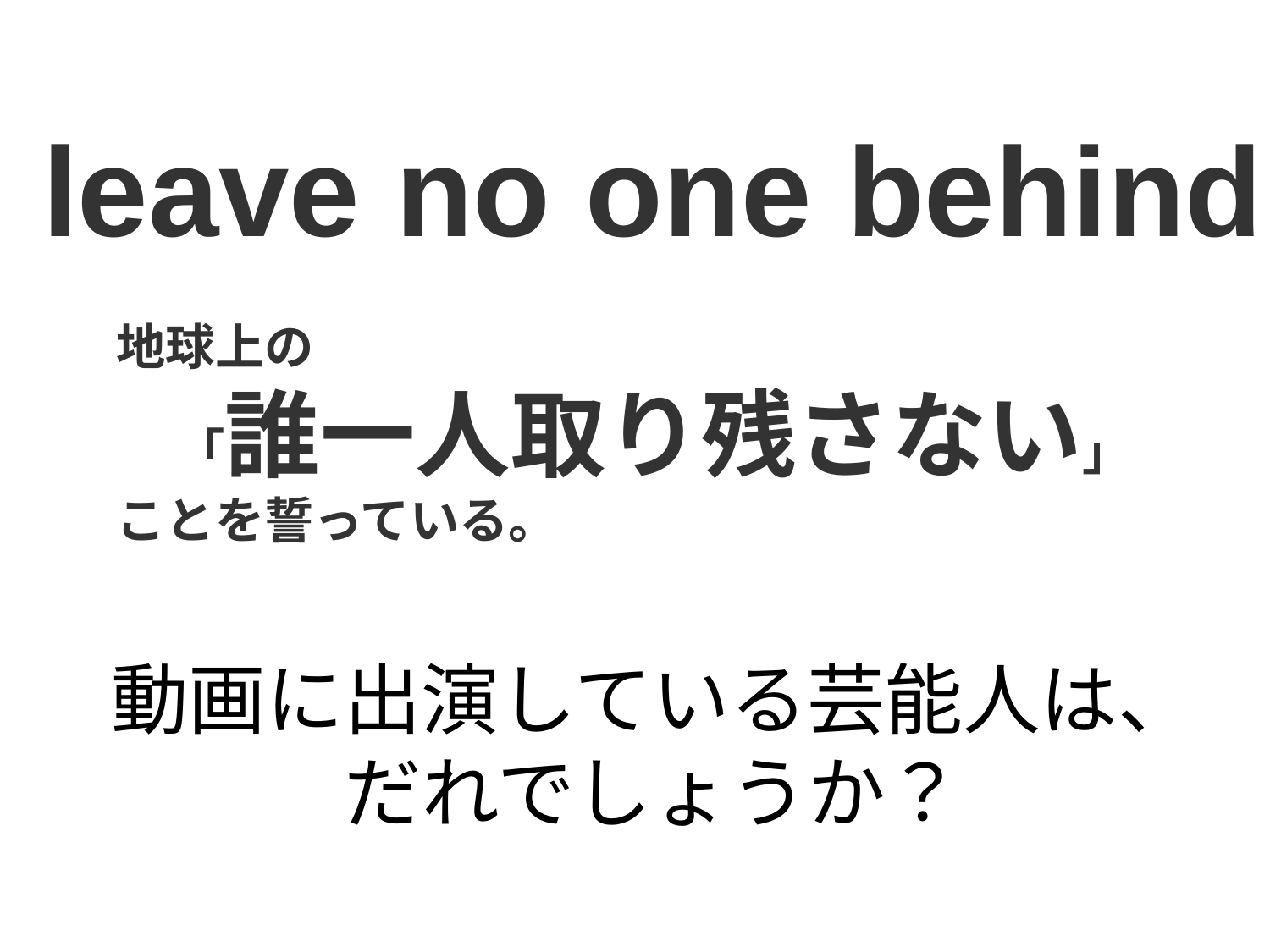

leave no one behind
地球上の
「誰一人取り残さない」
ことを誓っている。
動画に出演している芸能人は、
だれでしょうか？